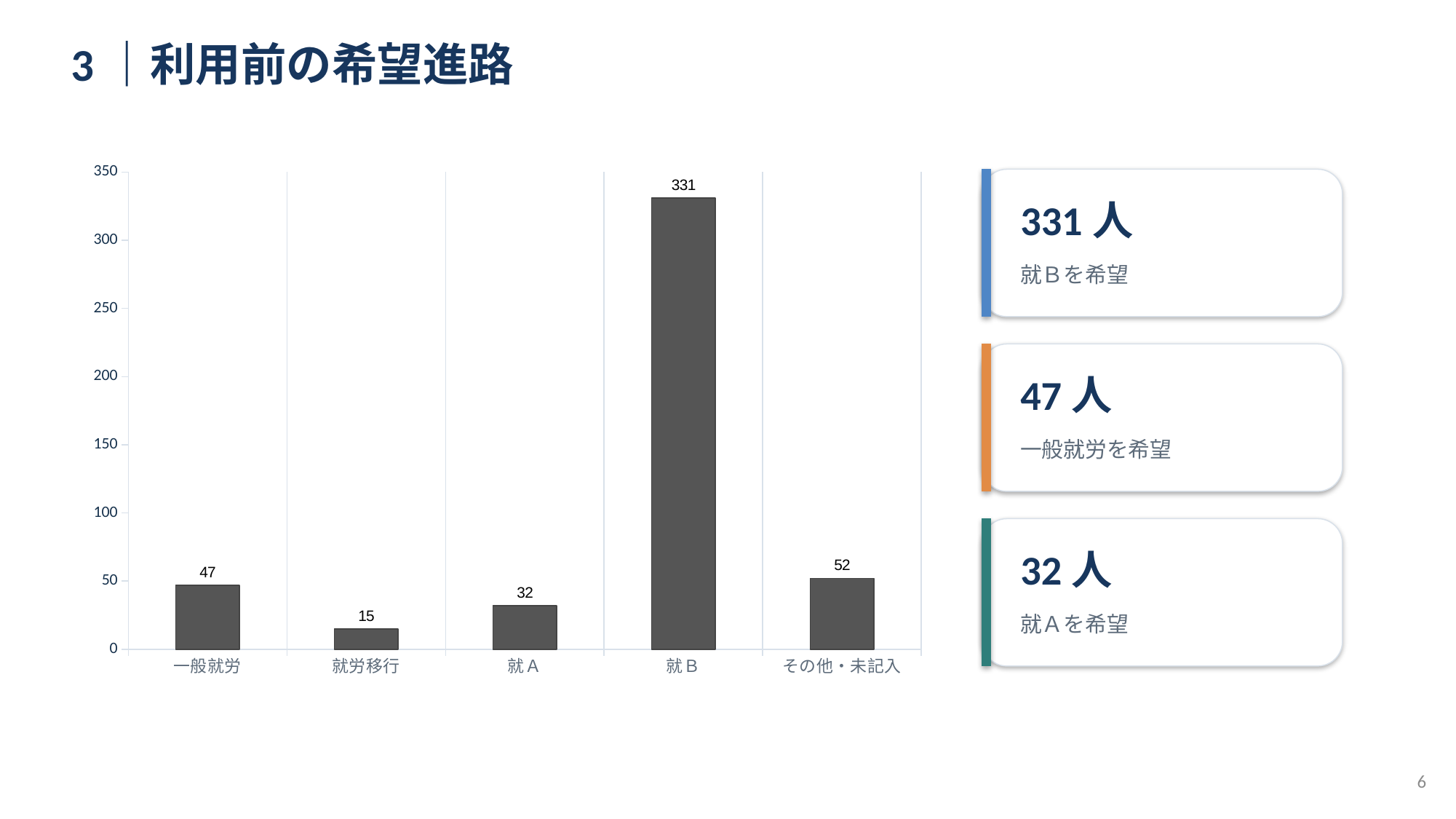

3｜利用前の希望進路

### Chart

| Category | 人数 |
|---|---|
| 一般就労 | 47.0 |
| 就労移行 | 15.0 |
| 就Ａ | 32.0 |
| 就Ｂ | 331.0 |
| その他・未記入 | 52.0 |

331人
就Ｂを希望

47人
一般就労を希望

32人
就Ａを希望
6